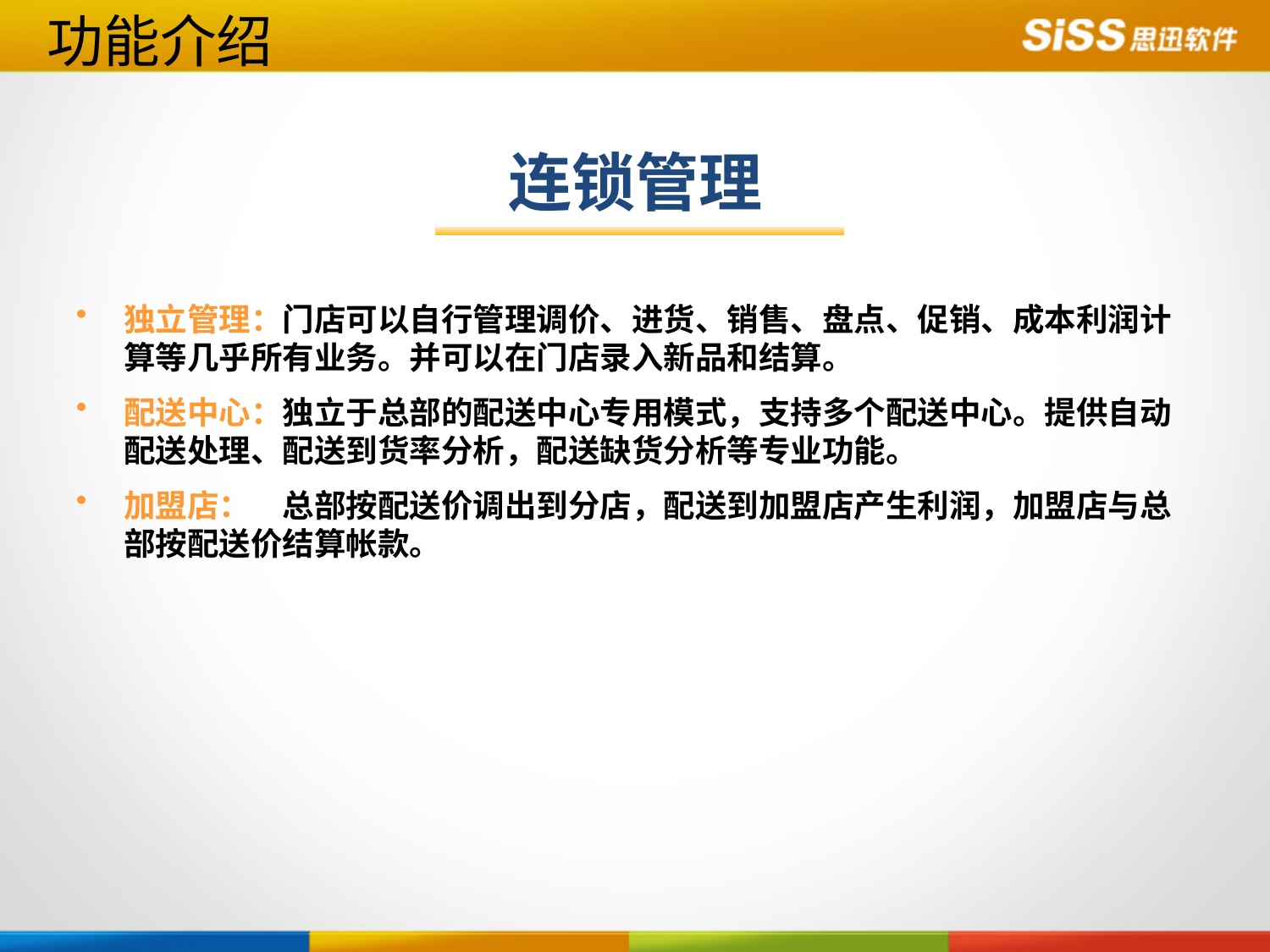

功能介绍
连锁管理

独立管理：门店可以自行管理调价、进货、销售、盘点、促销、成本利润计算等几乎所有业务。并可以在门店录入新品和结算。

配送中心：独立于总部的配送中心专用模式，支持多个配送中心。提供自动配送处理、配送到货率分析，配送缺货分析等专业功能。

加盟店：　总部按配送价调出到分店，配送到加盟店产生利润，加盟店与总部按配送价结算帐款。